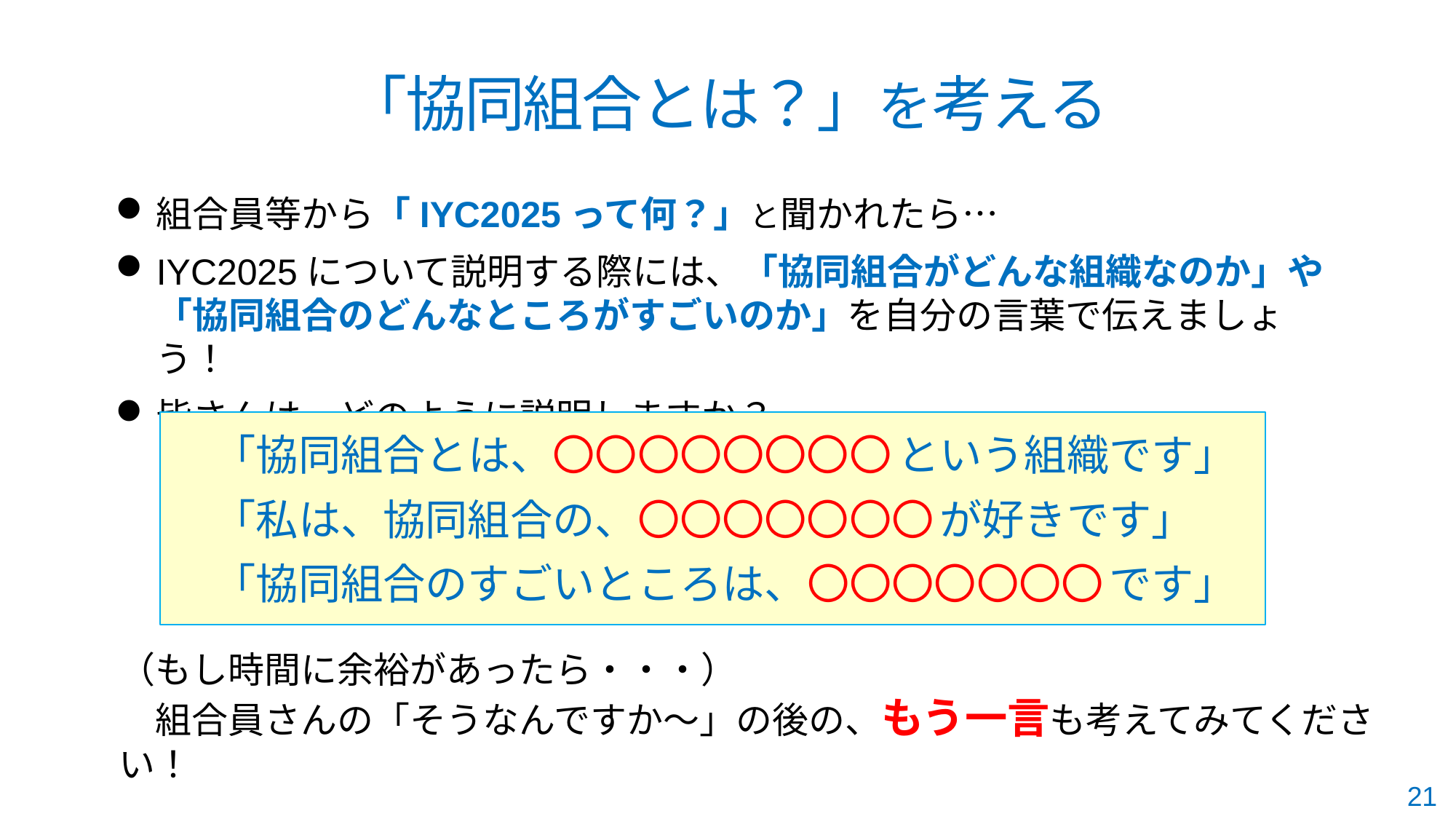

# 「協同組合とは？」を考える
組合員等から「IYC2025って何？」と聞かれたら…
IYC2025について説明する際には、「協同組合がどんな組織なのか」や「協同組合のどんなところがすごいのか」を自分の言葉で伝えましょう！
皆さんは、どのように説明しますか？
　「協同組合とは、〇〇〇〇〇〇〇〇 という組織です」
　「私は、協同組合の、〇〇〇〇〇〇〇 が好きです」
　「協同組合のすごいところは、〇〇〇〇〇〇〇 です」
（もし時間に余裕があったら・・・）
　組合員さんの「そうなんですか～」の後の、もう一言も考えてみてください！
21